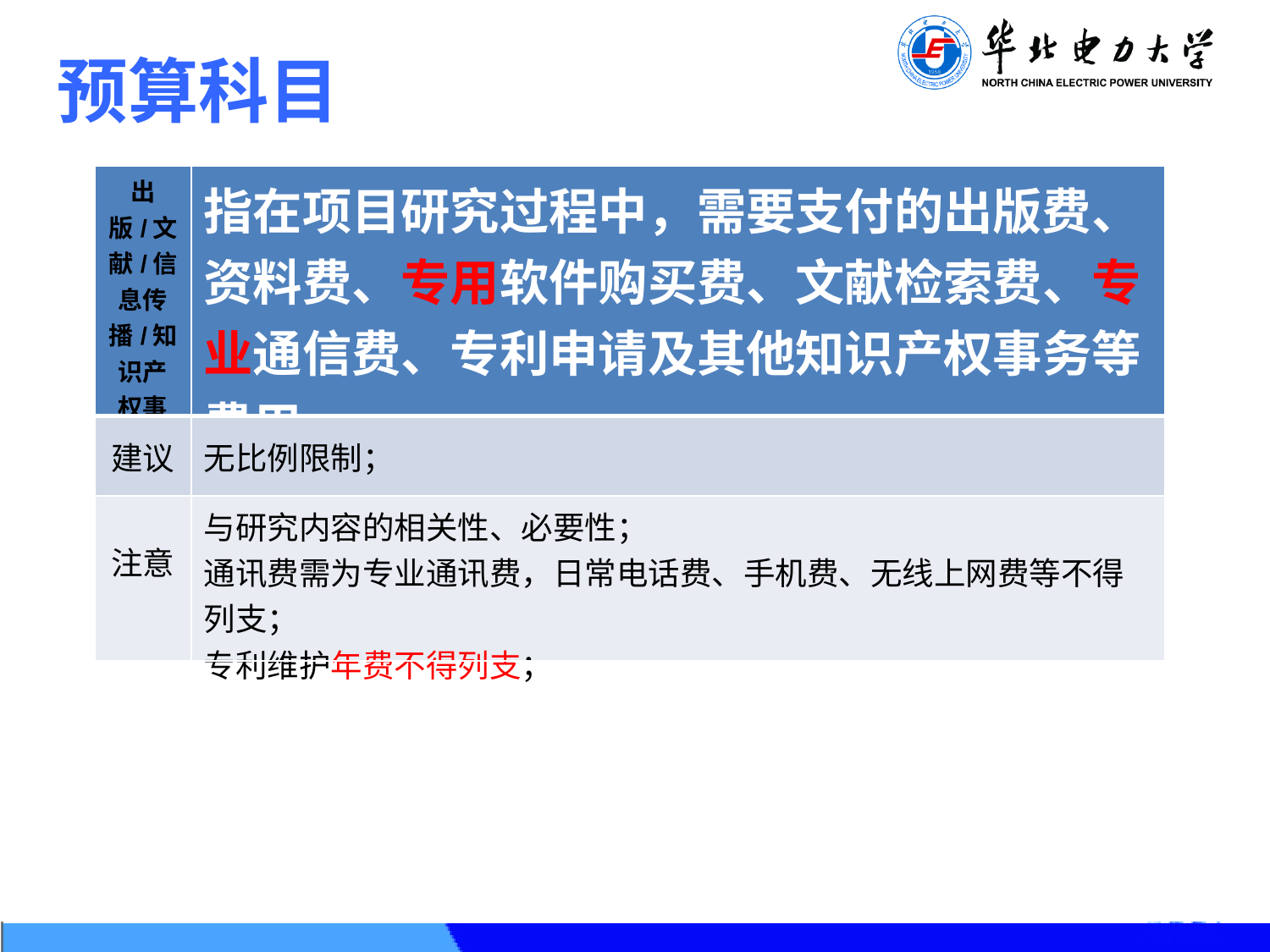

预算科目
| 出版/文献/信息传播/知识产权事务费 | 指在项目研究过程中，需要支付的出版费、资料费、专用软件购买费、文献检索费、专业通信费、专利申请及其他知识产权事务等费用。 |
| --- | --- |
| 建议 | 无比例限制； |
| 注意 | 与研究内容的相关性、必要性； 通讯费需为专业通讯费，日常电话费、手机费、无线上网费等不得列支； 专利维护年费不得列支； |